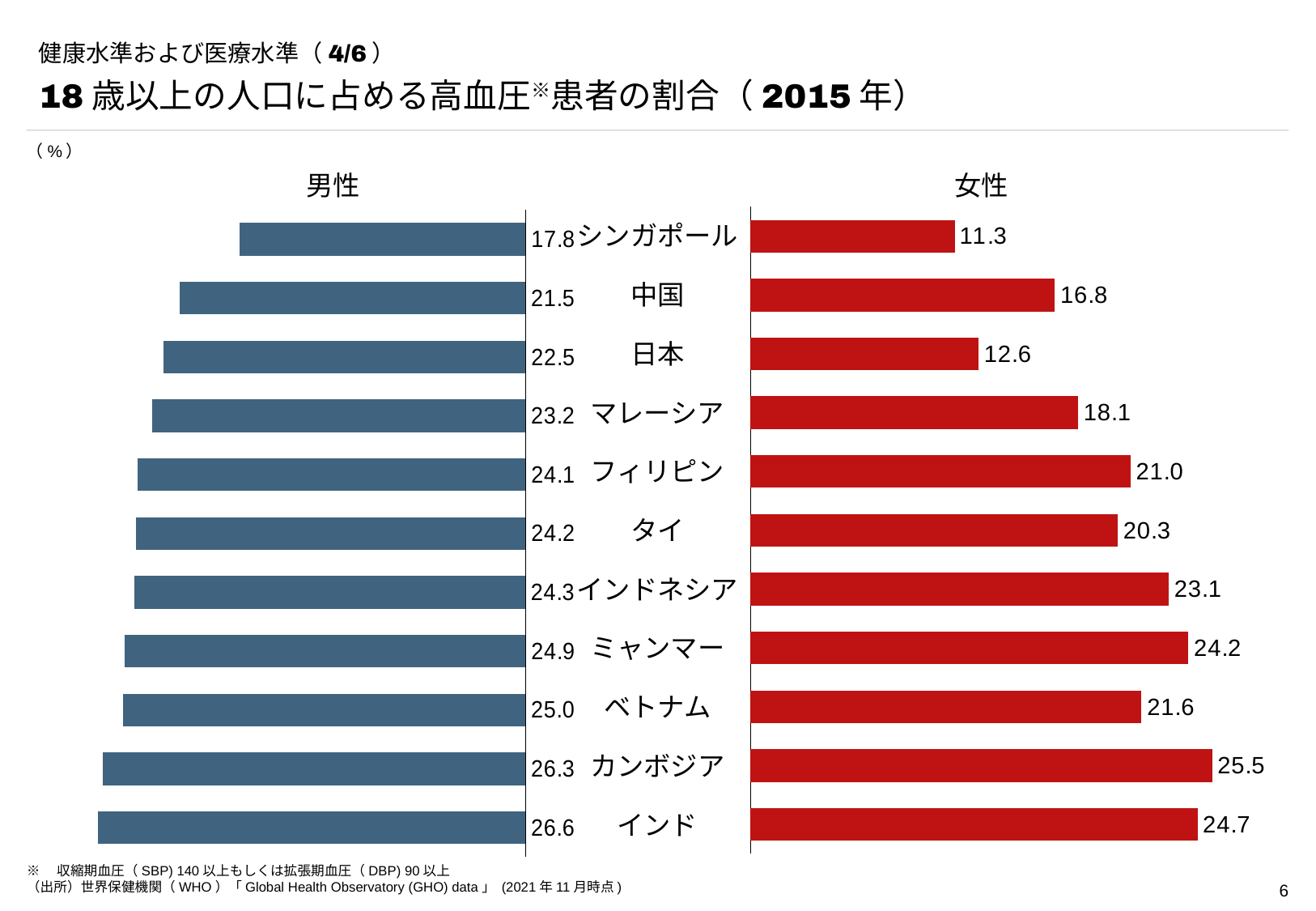

# 健康水準および医療水準（4/6）
18歳以上の人口に占める高血圧※患者の割合（2015年）
（%）
男性
女性

### Chart

| Category |  |
|---|---|

### Chart

| Category |  |
|---|---|
シンガポール
中国
日本
マレーシア
フィリピン
タイ
インドネシア
ミャンマー
ベトナム
カンボジア
インド
※　収縮期血圧（SBP) 140以上もしくは拡張期血圧（DBP) 90以上
（出所）世界保健機関（WHO）「Global Health Observatory (GHO) data」 (2021年11月時点)